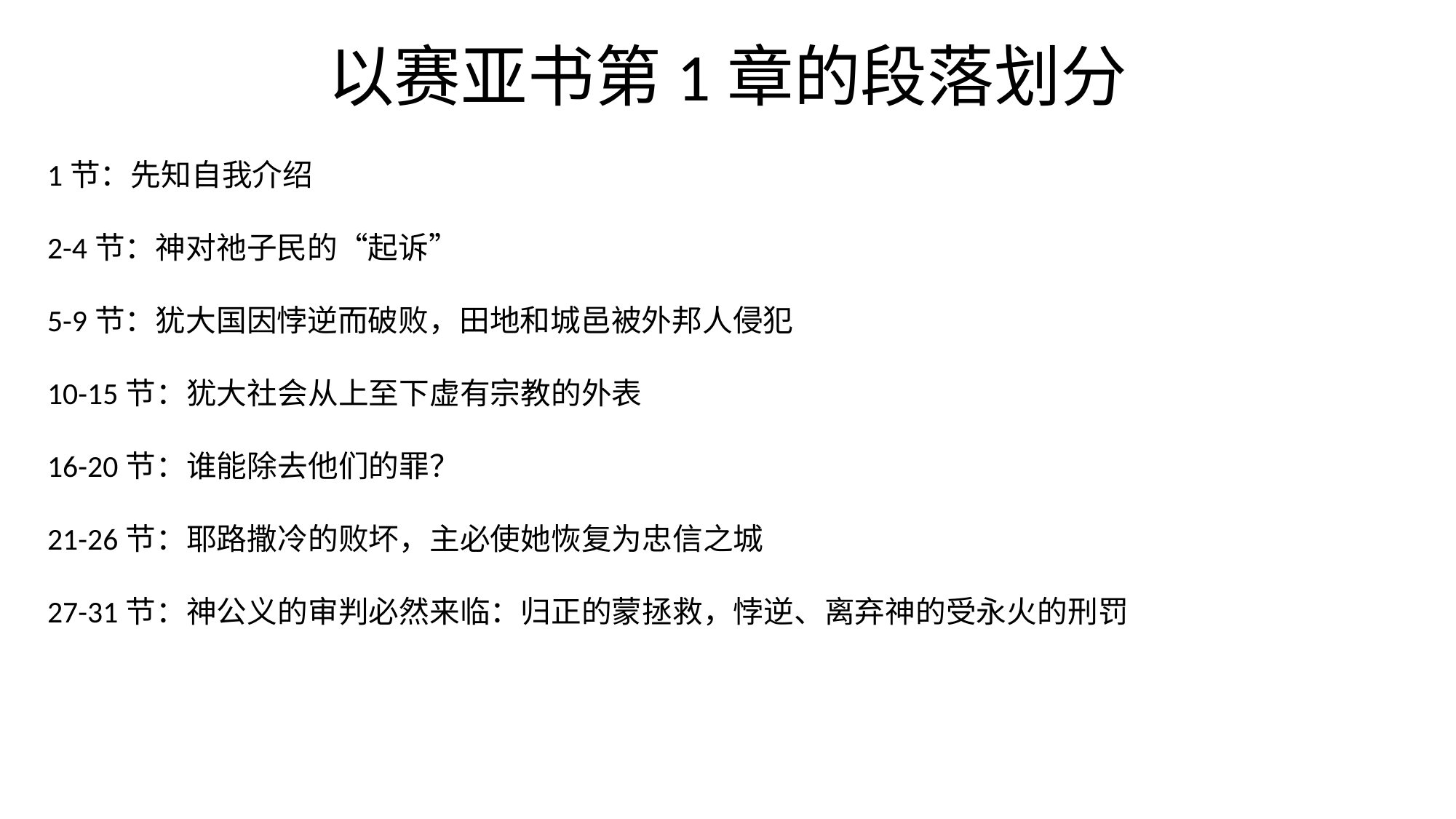

# 以赛亚书第1章的段落划分
1节：先知自我介绍

2-4节：神对祂子民的“起诉”

5-9节：犹大国因悖逆而破败，田地和城邑被外邦人侵犯

10-15节：犹大社会从上至下虚有宗教的外表

16-20节：谁能除去他们的罪？

21-26节：耶路撒冷的败坏，主必使她恢复为忠信之城

27-31节：神公义的审判必然来临：归正的蒙拯救，悖逆、离弃神的受永火的刑罚